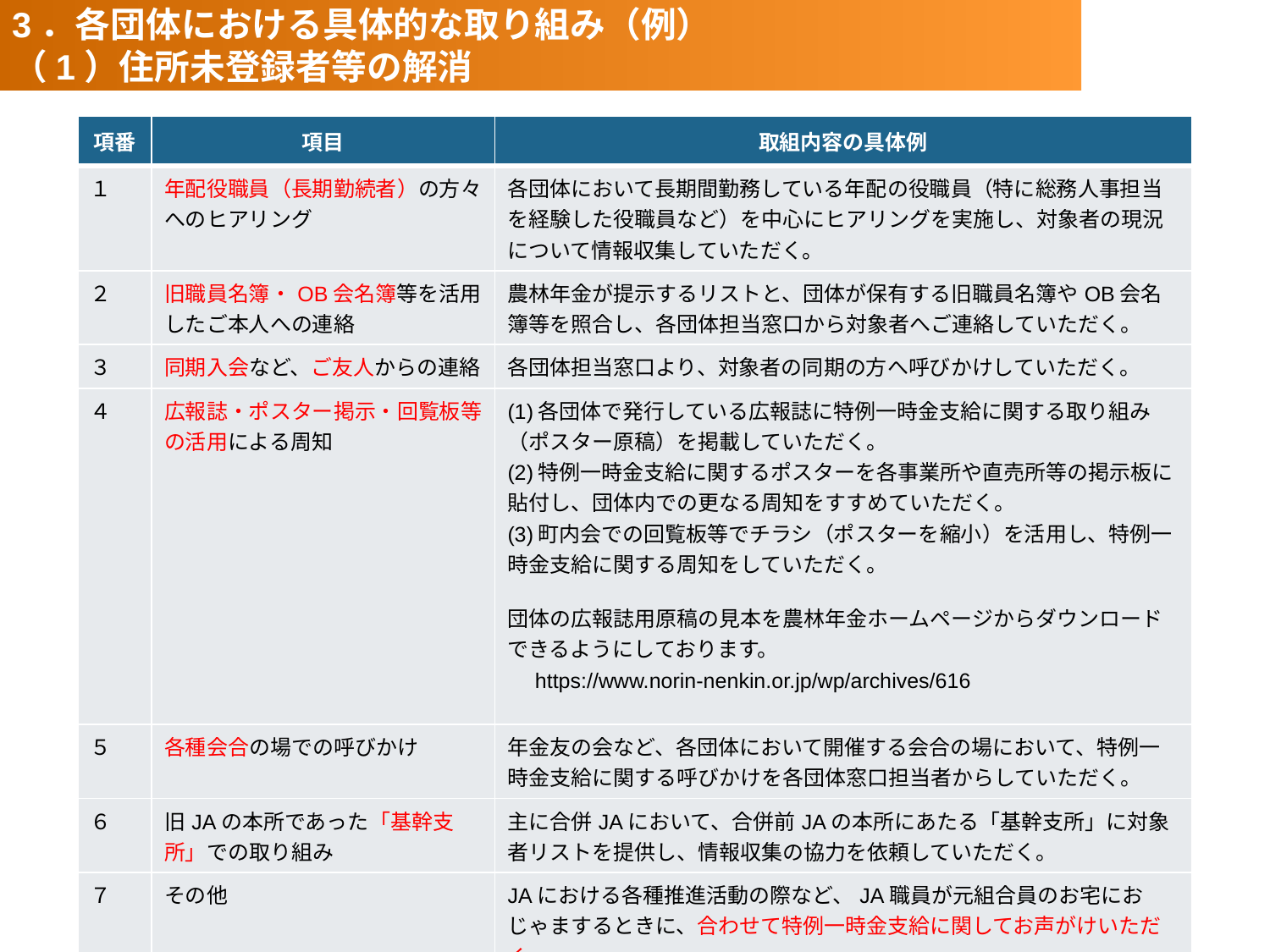

3．各団体における具体的な取り組み（例）
（1）住所未登録者等の解消
| 項番 | 項目 | 取組内容の具体例 |
| --- | --- | --- |
| １ | 年配役職員（長期勤続者）の方々へのヒアリング | 各団体において長期間勤務している年配の役職員（特に総務人事担当を経験した役職員など）を中心にヒアリングを実施し、対象者の現況について情報収集していただく。 |
| ２ | 旧職員名簿・OB会名簿等を活用したご本人への連絡 | 農林年金が提示するリストと、団体が保有する旧職員名簿やOB会名簿等を照合し、各団体担当窓口から対象者へご連絡していただく。 |
| ３ | 同期入会など、ご友人からの連絡 | 各団体担当窓口より、対象者の同期の方へ呼びかけしていただく。 |
| ４ | 広報誌・ポスター掲示・回覧板等の活用による周知 | (1)各団体で発行している広報誌に特例一時金支給に関する取り組み（ポスター原稿）を掲載していただく。 (2)特例一時金支給に関するポスターを各事業所や直売所等の掲示板に貼付し、団体内での更なる周知をすすめていただく。 (3)町内会での回覧板等でチラシ（ポスターを縮小）を活用し、特例一時金支給に関する周知をしていただく。 団体の広報誌用原稿の見本を農林年金ホームページからダウンロードできるようにしております。 　https://www.norin-nenkin.or.jp/wp/archives/616 |
| ５ | 各種会合の場での呼びかけ | 年金友の会など、各団体において開催する会合の場において、特例一時金支給に関する呼びかけを各団体窓口担当者からしていただく。 |
| ６ | 旧JAの本所であった「基幹支所」での取り組み | 主に合併JAにおいて、合併前JAの本所にあたる「基幹支所」に対象者リストを提供し、情報収集の協力を依頼していただく。 |
| ７ | その他 | JAにおける各種推進活動の際など、JA職員が元組合員のお宅におじゃまするときに、合わせて特例一時金支給に関してお声がけいただく。 |
11